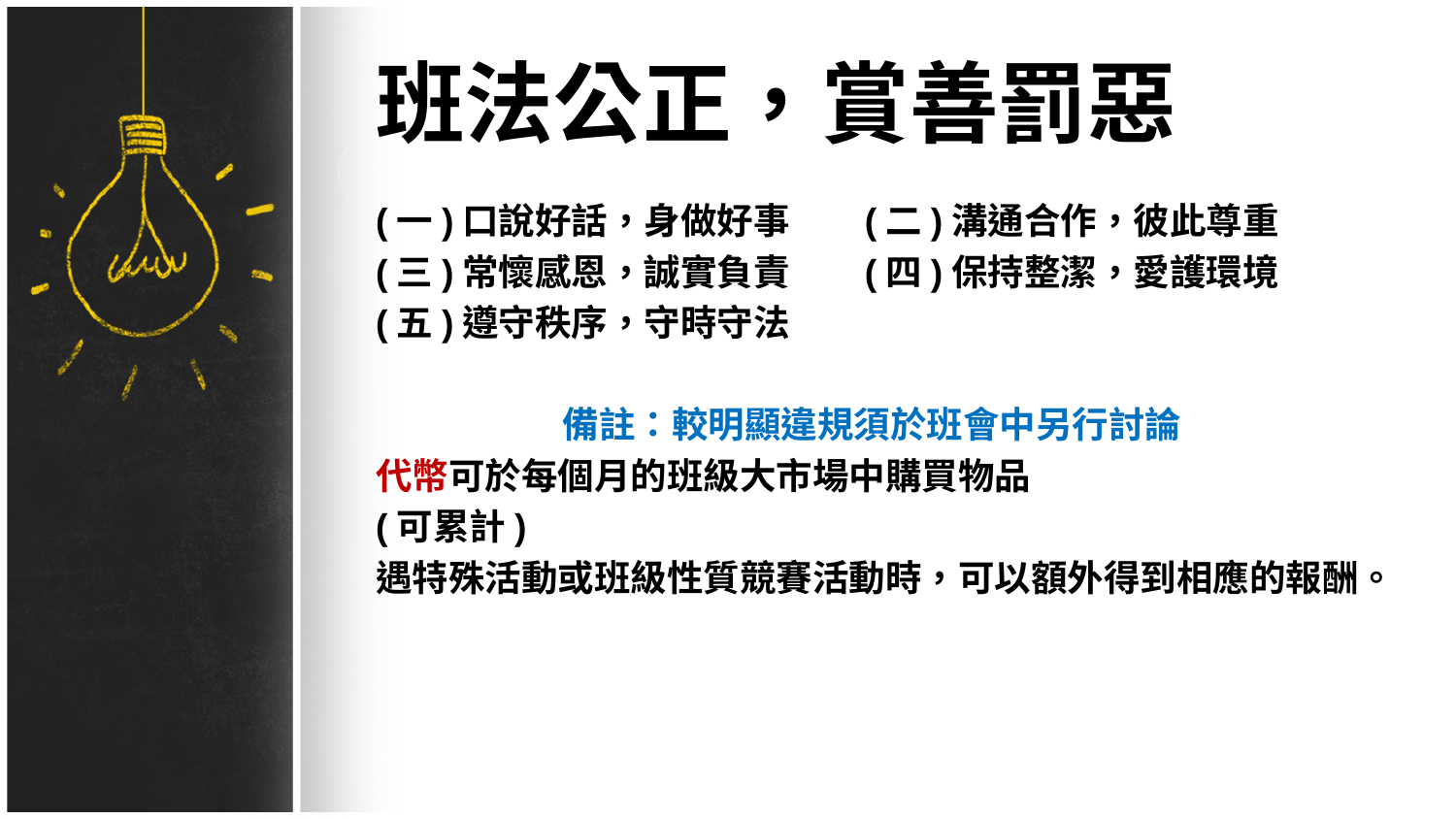

# 班法公正，賞善罰惡
(一)口說好話，身做好事        (二)溝通合作，彼此尊重
(三)常懷感恩，誠實負責        (四)保持整潔，愛護環境
(五)遵守秩序，守時守法

備註：較明顯違規須於班會中另行討論
代幣可於每個月的班級大市場中購買物品
(可累計)
遇特殊活動或班級性質競賽活動時，可以額外得到相應的報酬。